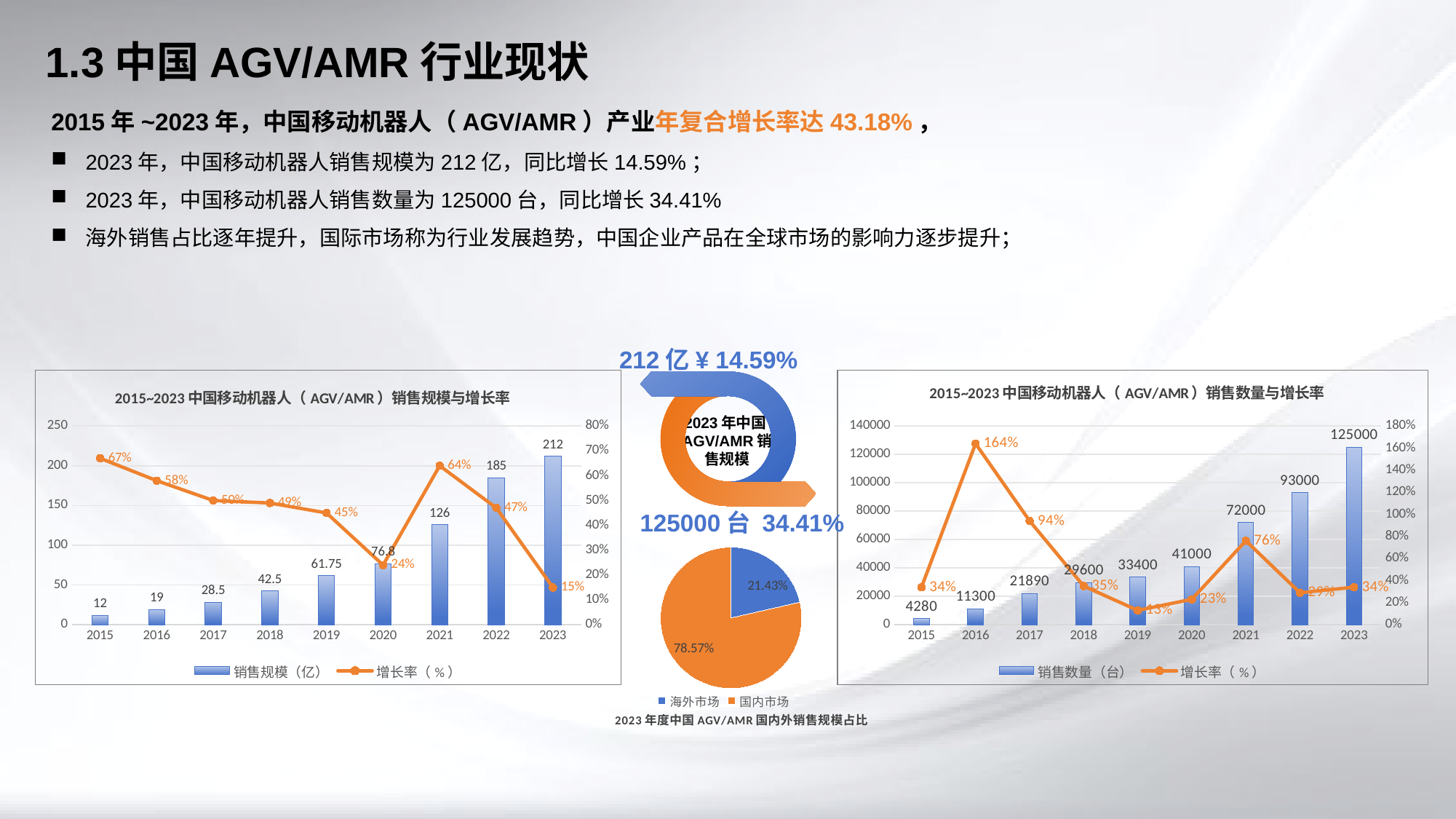

1.3中国AGV/AMR行业现状
2015年~2023年，中国移动机器人（AGV/AMR）产业年复合增长率达43.18%，
2023年，中国移动机器人销售规模为212亿，同比增长14.59%；
2023年，中国移动机器人销售数量为125000台，同比增长34.41%
海外销售占比逐年提升，国际市场称为行业发展趋势，中国企业产品在全球市场的影响力逐步提升；

212亿¥ 14.59%

2023年中国AGV/AMR销售规模
125000台 34.41%

### Chart: 2015~2023中国移动机器人（AGV/AMR）销售规模与增长率

| Category | 销售规模（亿） | 增长率（%） |
|---|---|---|
| 2015 | 12.0 | 0.67 |
| 2016 | 19.0 | 0.58 |
| 2017 | 28.5 | 0.5 |
| 2018 | 42.5 | 0.49 |
| 2019 | 61.75 | 0.45 |
| 2020 | 76.8 | 0.24 |
| 2021 | 126.0 | 0.64 |
| 2022 | 185.0 | 0.47 |
| 2023 | 212.0 | 0.15 |

### Chart: 2015~2023中国移动机器人（AGV/AMR）销售数量与增长率

| Category | 销售数量（台） | 增长率（%） |
|---|---|---|
| 2015 | 4280.0 | 0.34 |
| 2016 | 11300.0 | 1.64 |
| 2017 | 21890.0 | 0.94 |
| 2018 | 29600.0 | 0.35 |
| 2019 | 33400.0 | 0.13 |
| 2020 | 41000.0 | 0.23 |
| 2021 | 72000.0 | 0.76 |
| 2022 | 93000.0 | 0.29 |
| 2023 | 125000.0 | 0.34 |

### Chart: 2023年度中国AGV/AMR国内外销售规模占比

| Category |  |
|---|---|
| 海外市场 | 0.2143 |
| 国内市场 | 0.7857 |